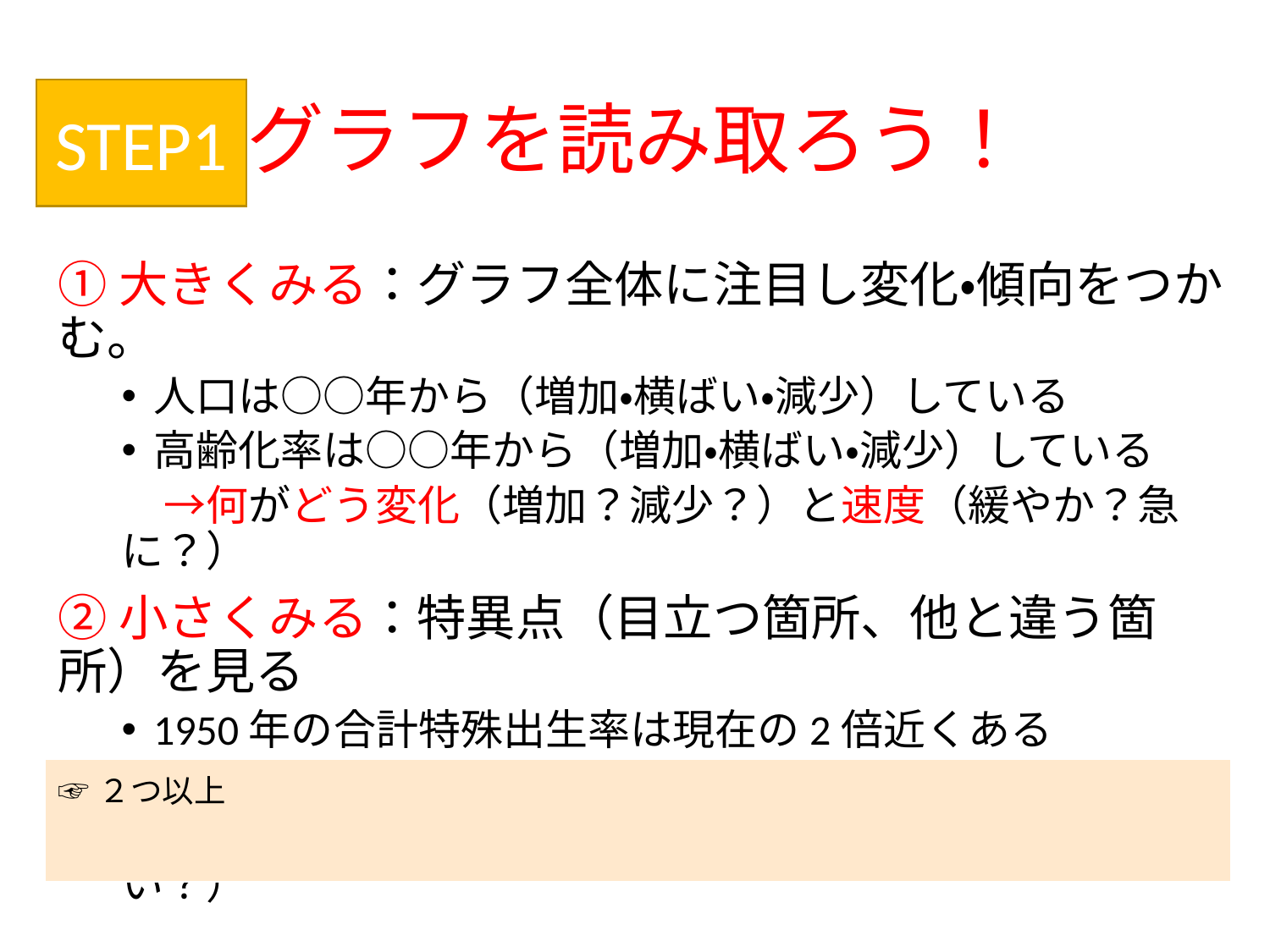

# グラフを読み取ろう！
STEP1
①大きくみる：グラフ全体に注目し変化・傾向をつかむ。
人口は○○年から（増加・横ばい・減少）している
高齢化率は○○年から（増加・横ばい・減少）している
　→何がどう変化（増加？減少？）と速度（緩やか？急に？）
②小さくみる：特異点（目立つ箇所、他と違う箇所）を見る
1950年の合計特殊出生率は現在の2倍近くある
1950年頃と1980年頃の子供の数が多い
　→いつ（何？年）の何の数値がどう？（多い？少ない？）
| ☞２つ以上 |
| --- |